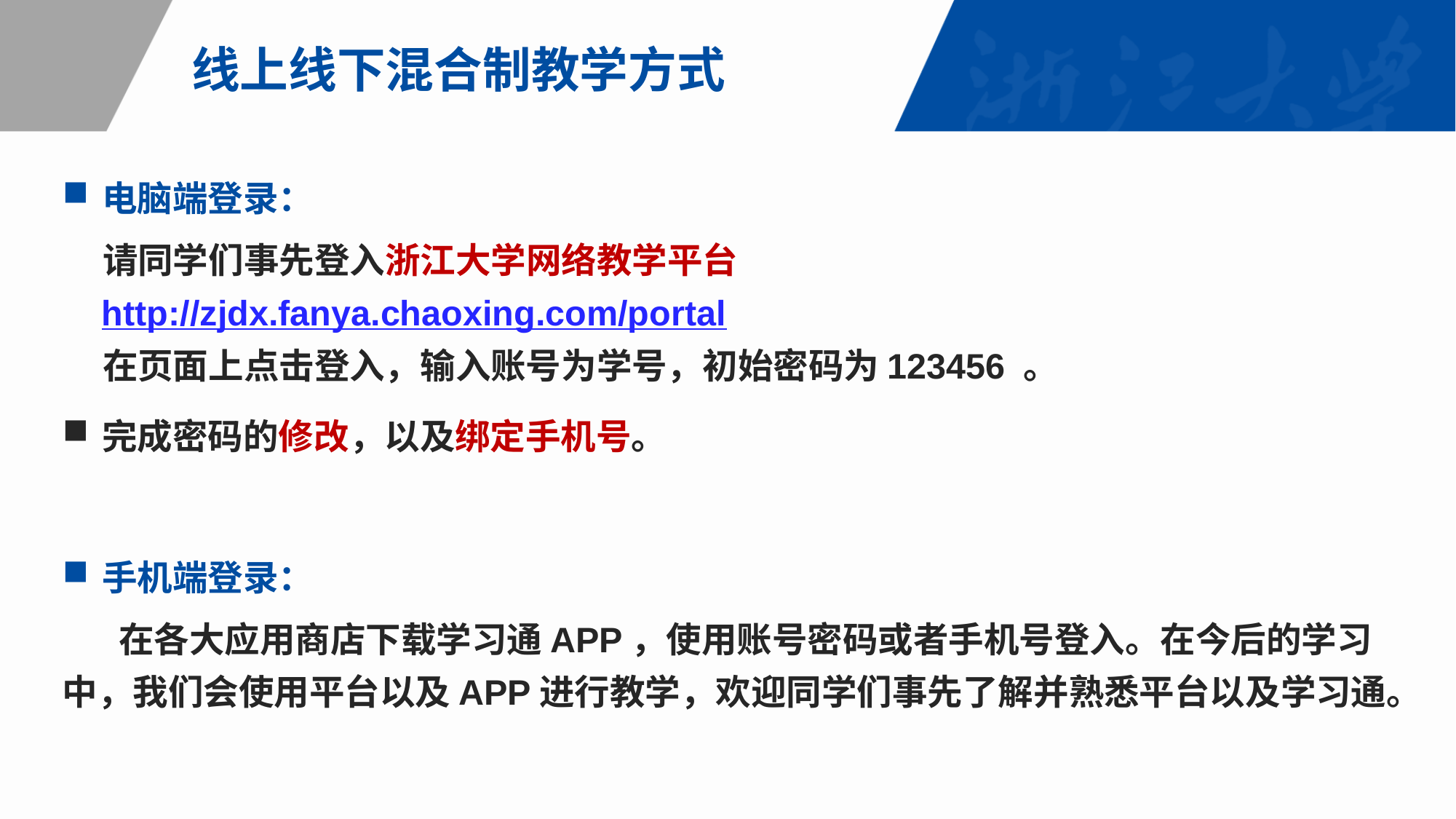

# 线上线下混合制教学方式
电脑端登录：
    请同学们事先登入浙江大学网络教学平台
    http://zjdx.fanya.chaoxing.com/portal
    在页面上点击登入，输入账号为学号，初始密码为123456 。
完成密码的修改，以及绑定手机号。

手机端登录：
      在各大应用商店下载学习通APP，使用账号密码或者手机号登入。在今后的学习中，我们会使用平台以及APP进行教学，欢迎同学们事先了解并熟悉平台以及学习通。